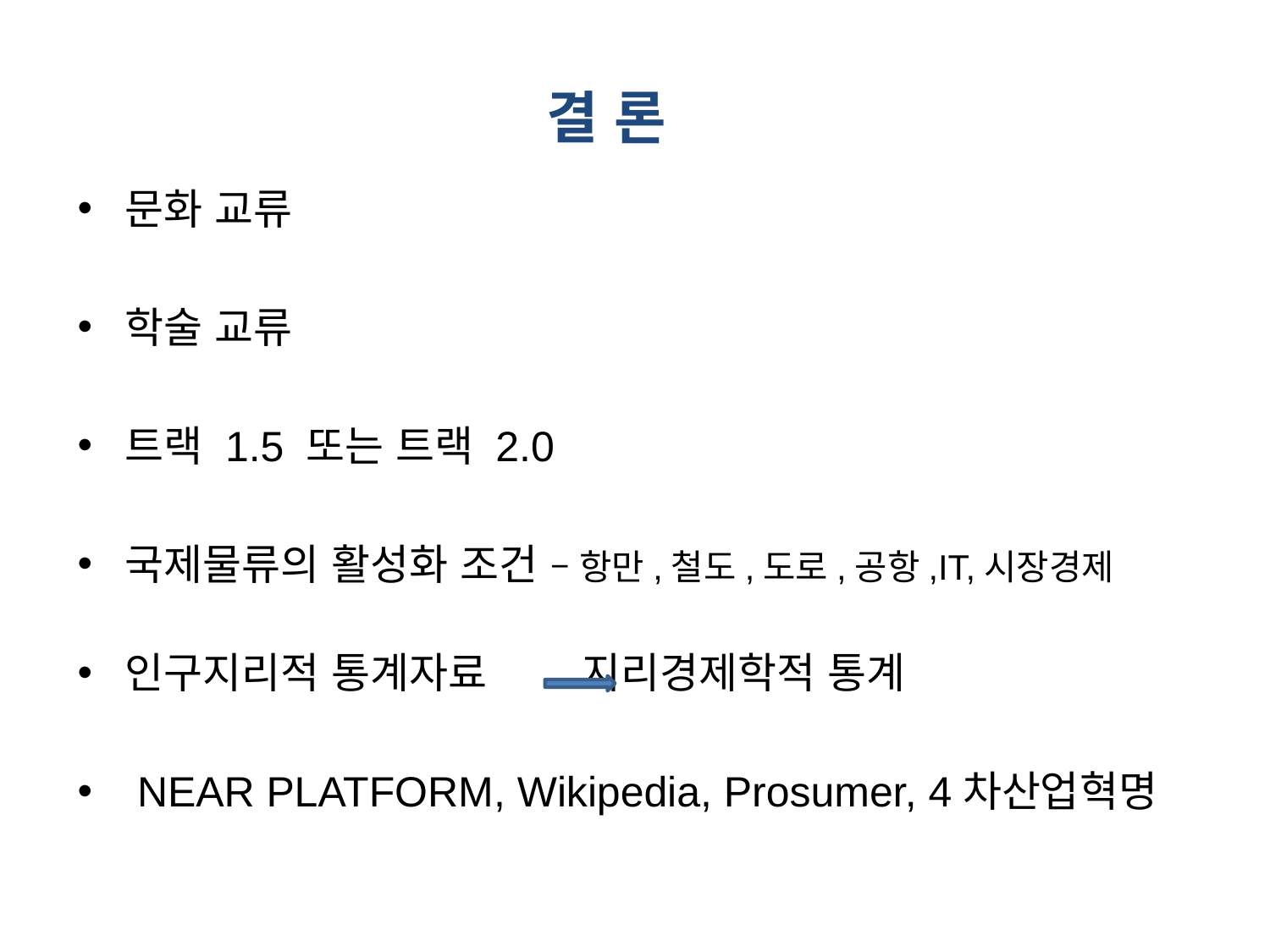

# 결 론
문화 교류

학술 교류

트랙 1.5 또는 트랙 2.0

국제물류의 활성화 조건 – 항만,철도,도로,공항,IT,시장경제

인구지리적 통계자료        지리경제학적 통계

 NEAR PLATFORM, Wikipedia, Prosumer, 4차산업혁명